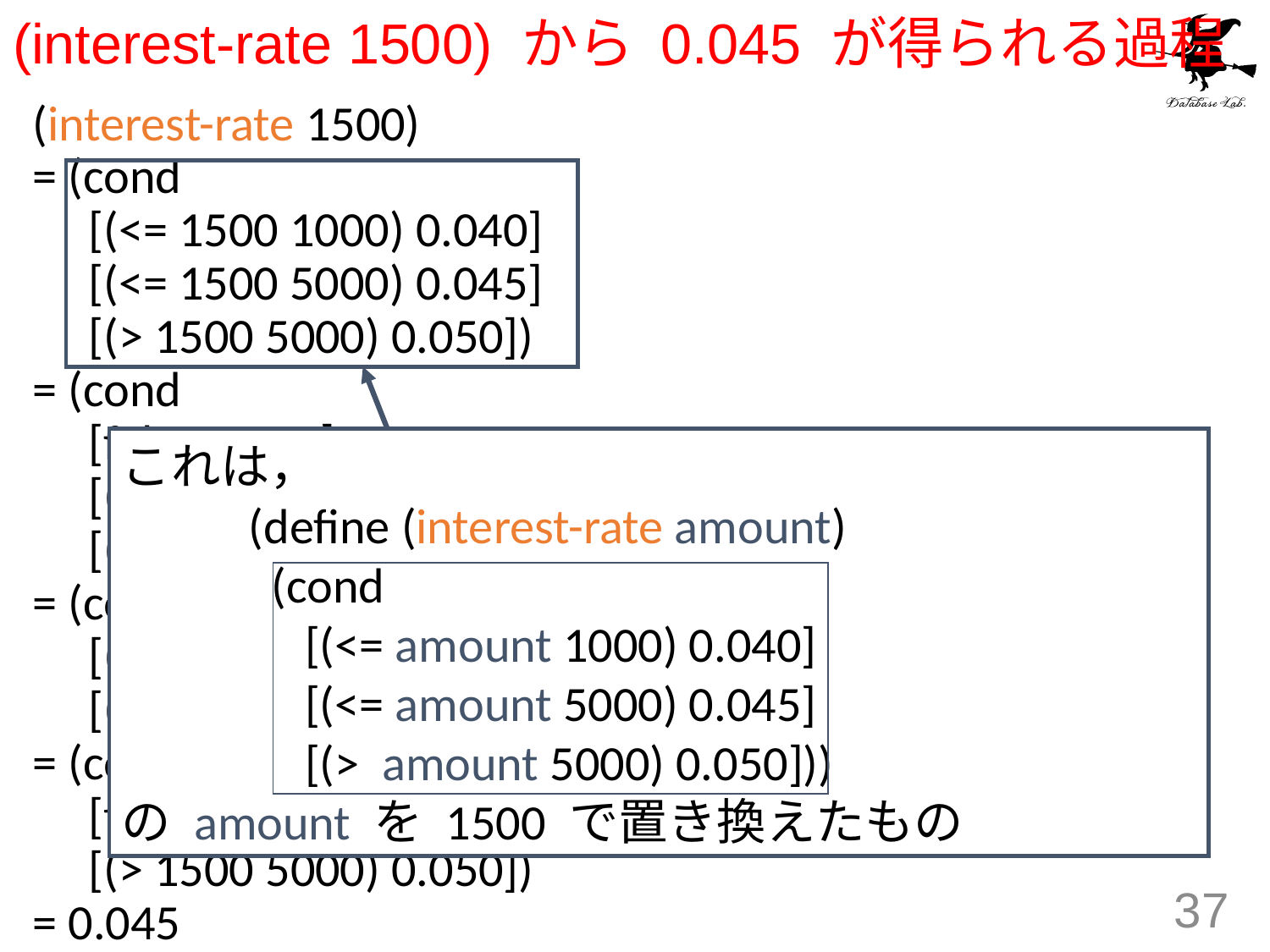

# (interest-rate 1500) から 0.045 が得られる過程
(interest-rate 1500)
= (cond
     [(<= 1500 1000) 0.040]
     [(<= 1500 5000) 0.045]
     [(> 1500 5000) 0.050])
= (cond
     [false 0.040]
     [(<= 1500 5000) 0.045]
     [(> 1500 5000) 0.050])
= (cond
     [(<= 1500 5000) 0.045]
     [(> 1500 5000) 0.050])
= (cond
     [true 0.045]
     [(> 1500 5000) 0.050])
= 0.045

これは，
	(define (interest-rate amount)
	  (cond
	     [(<= amount 1000) 0.040]
	     [(<= amount 5000) 0.045]
	     [(>  amount 5000) 0.050]))
の amount を 1500 で置き換えたもの

37